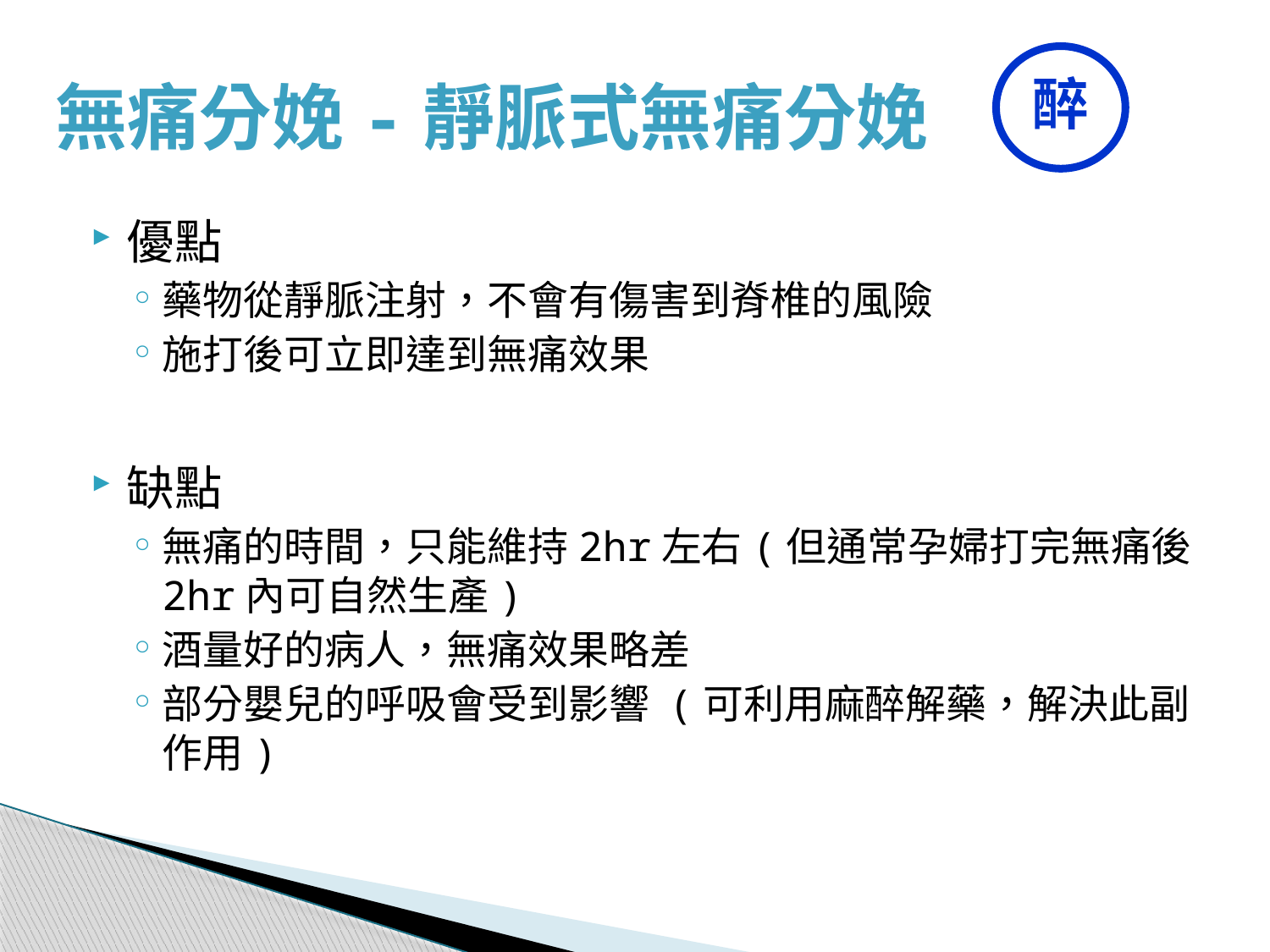

醉
無痛分娩-靜脈式無痛分娩
優點
藥物從靜脈注射，不會有傷害到脊椎的風險
施打後可立即達到無痛效果

缺點
無痛的時間，只能維持2hr左右(但通常孕婦打完無痛後2hr內可自然生產)
酒量好的病人，無痛效果略差
部分嬰兒的呼吸會受到影響 (可利用麻醉解藥，解決此副作用)